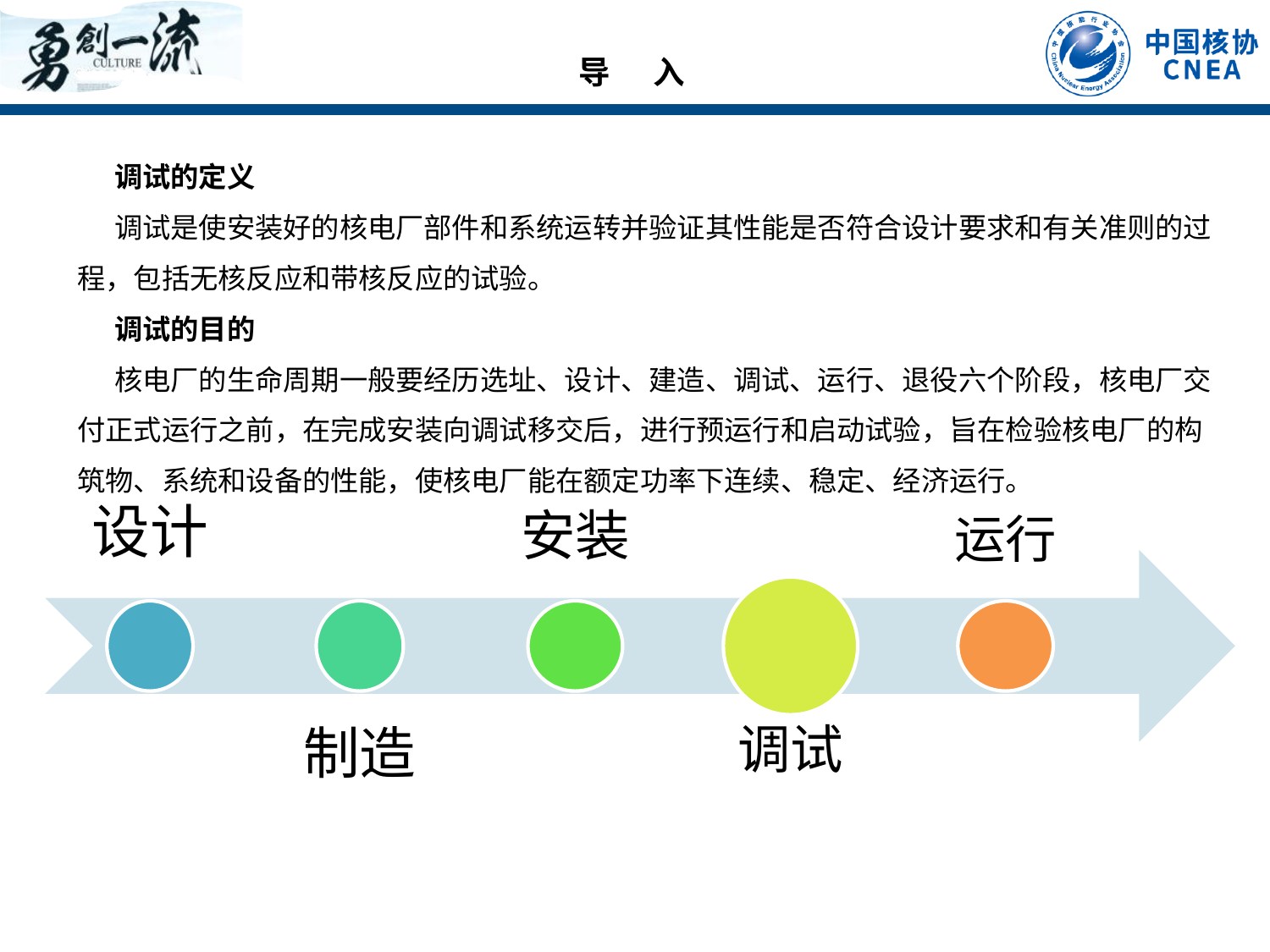

导      入
调试的定义
调试是使安装好的核电厂部件和系统运转并验证其性能是否符合设计要求和有关准则的过程，包括无核反应和带核反应的试验。
调试的目的
核电厂的生命周期一般要经历选址、设计、建造、调试、运行、退役六个阶段，核电厂交付正式运行之前，在完成安装向调试移交后，进行预运行和启动试验，旨在检验核电厂的构筑物、系统和设备的性能，使核电厂能在额定功率下连续、稳定、经济运行。
设计
制造
安装
调试
运行